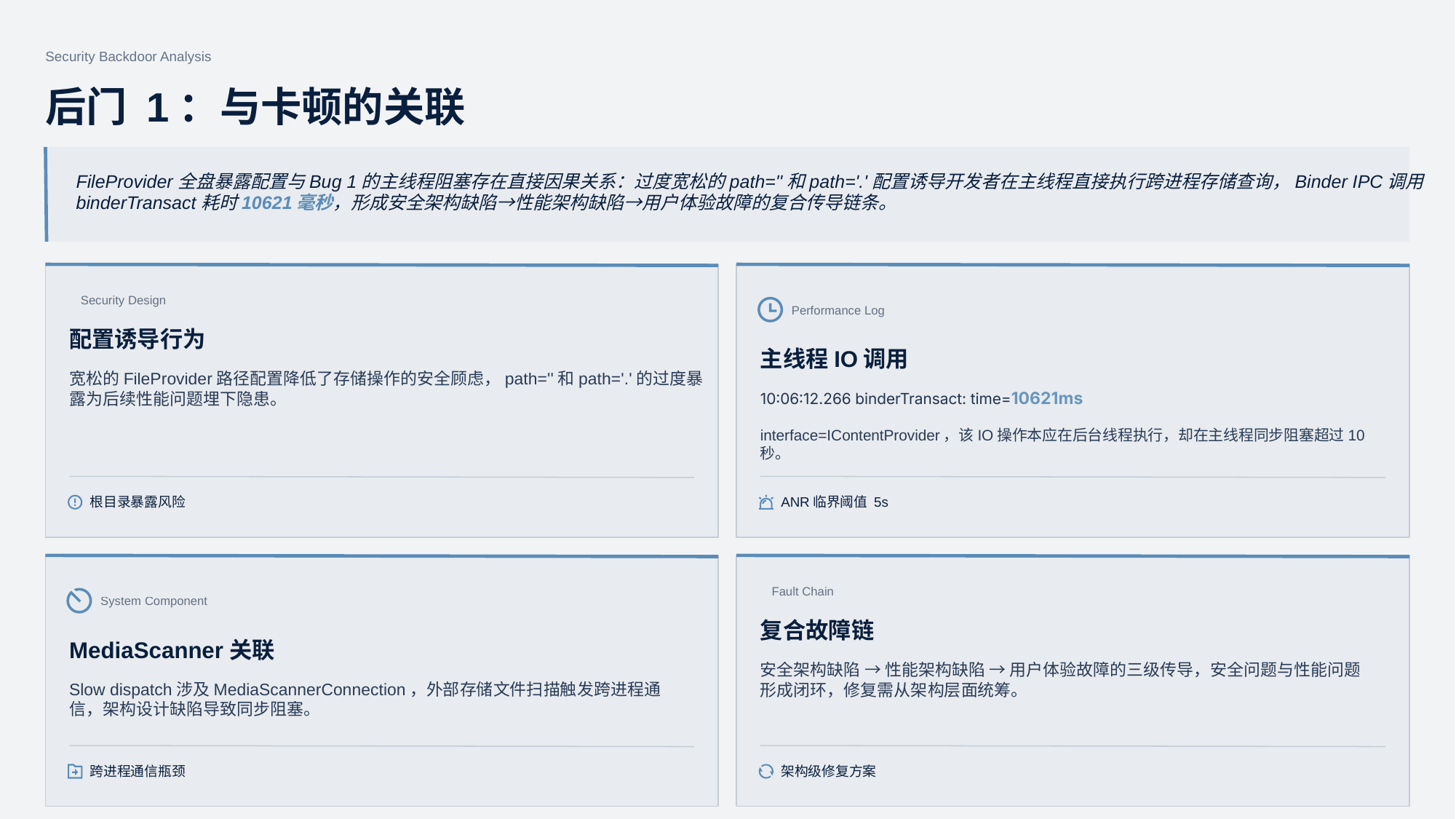

Security Backdoor Analysis
后门 1：与卡顿的关联

FileProvider全盘暴露配置与Bug 1的主线程阻塞存在直接因果关系：过度宽松的path=''和path='.'配置诱导开发者在主线程直接执行跨进程存储查询，Binder IPC调用
binderTransact耗时10621毫秒，形成安全架构缺陷→性能架构缺陷→用户体验故障的复合传导链条。

Security Design

Performance Log
配置诱导行为
主线程IO调用
宽松的FileProvider路径配置降低了存储操作的安全顾虑，path=''和path='.'的过度暴
露为后续性能问题埋下隐患。
10:06:12.266 binderTransact: time=10621ms
interface=IContentProvider，该IO操作本应在后台线程执行，却在主线程同步阻塞超过10
秒。

根目录暴露风险
ANR临界阈值 5s

Fault Chain

System Component
复合故障链
MediaScanner关联
安全架构缺陷 → 性能架构缺陷 → 用户体验故障的三级传导，安全问题与性能问题
形成闭环，修复需从架构层面统筹。
Slow dispatch涉及MediaScannerConnection，外部存储文件扫描触发跨进程通
信，架构设计缺陷导致同步阻塞。

跨进程通信瓶颈
架构级修复方案